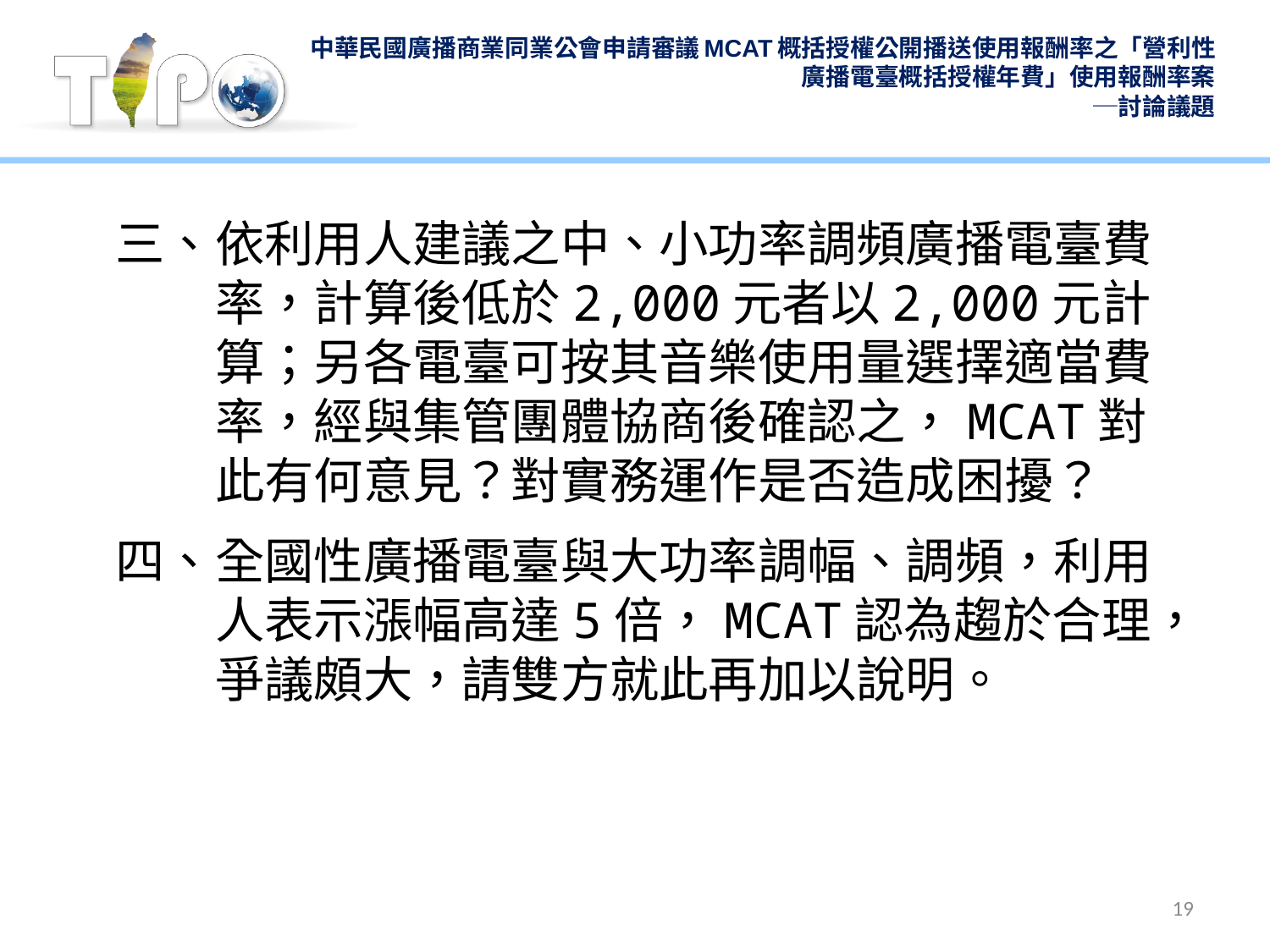

# 中華民國廣播商業同業公會申請審議MCAT概括授權公開播送使用報酬率之「營利性廣播電臺概括授權年費」使用報酬率案 ─討論議題
三、	依利用人建議之中、小功率調頻廣播電臺費率，計算後低於2,000元者以2,000元計算；另各電臺可按其音樂使用量選擇適當費率，經與集管團體協商後確認之，MCAT對此有何意見？對實務運作是否造成困擾？
四、	全國性廣播電臺與大功率調幅、調頻，利用人表示漲幅高達5倍，MCAT認為趨於合理，爭議頗大，請雙方就此再加以說明。
19